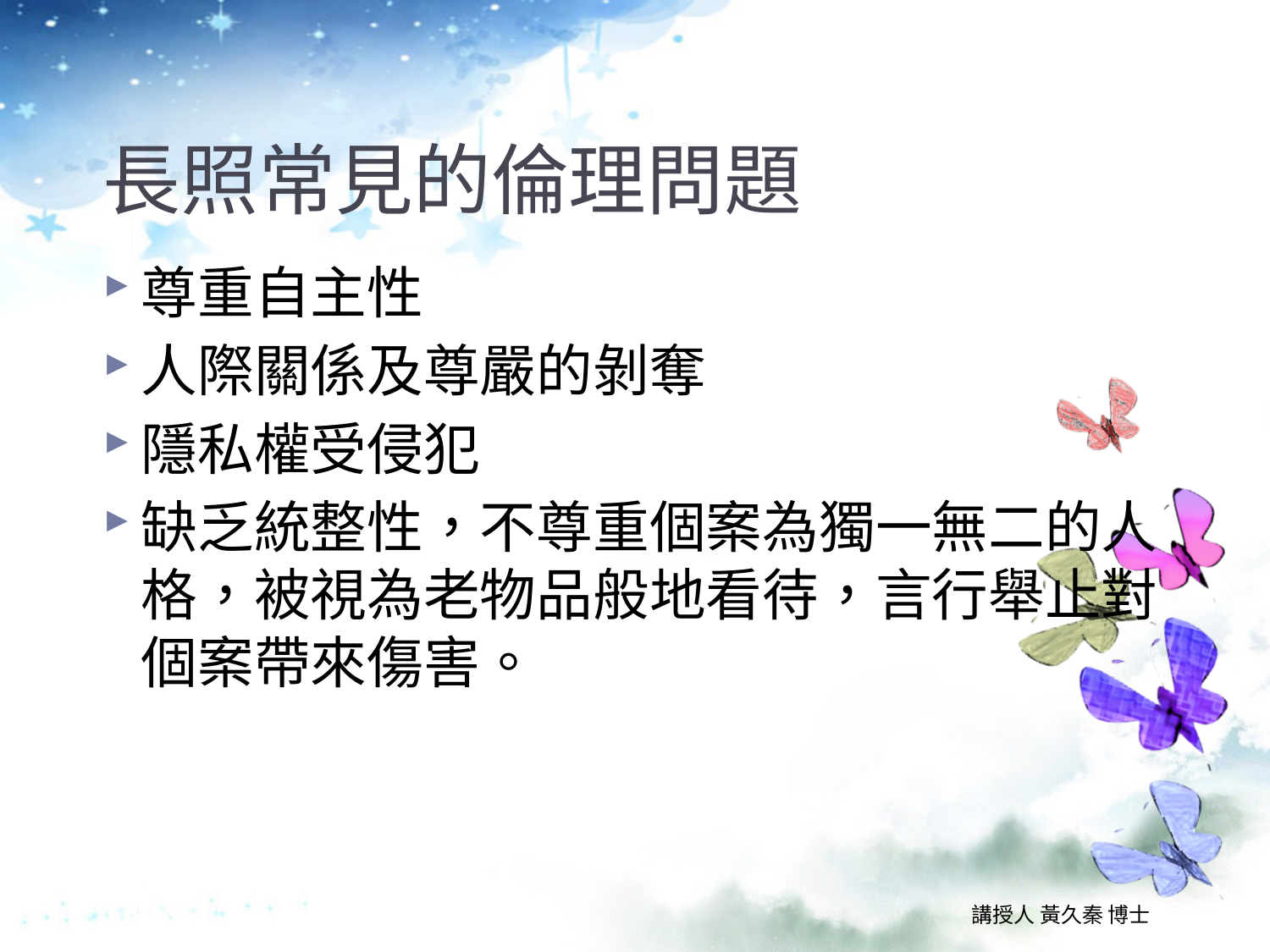

# 長照常見的倫理問題
尊重自主性
人際關係及尊嚴的剝奪
隱私權受侵犯
缺乏統整性，不尊重個案為獨一無二的人格，被視為老物品般地看待，言行舉止對個案帶來傷害。